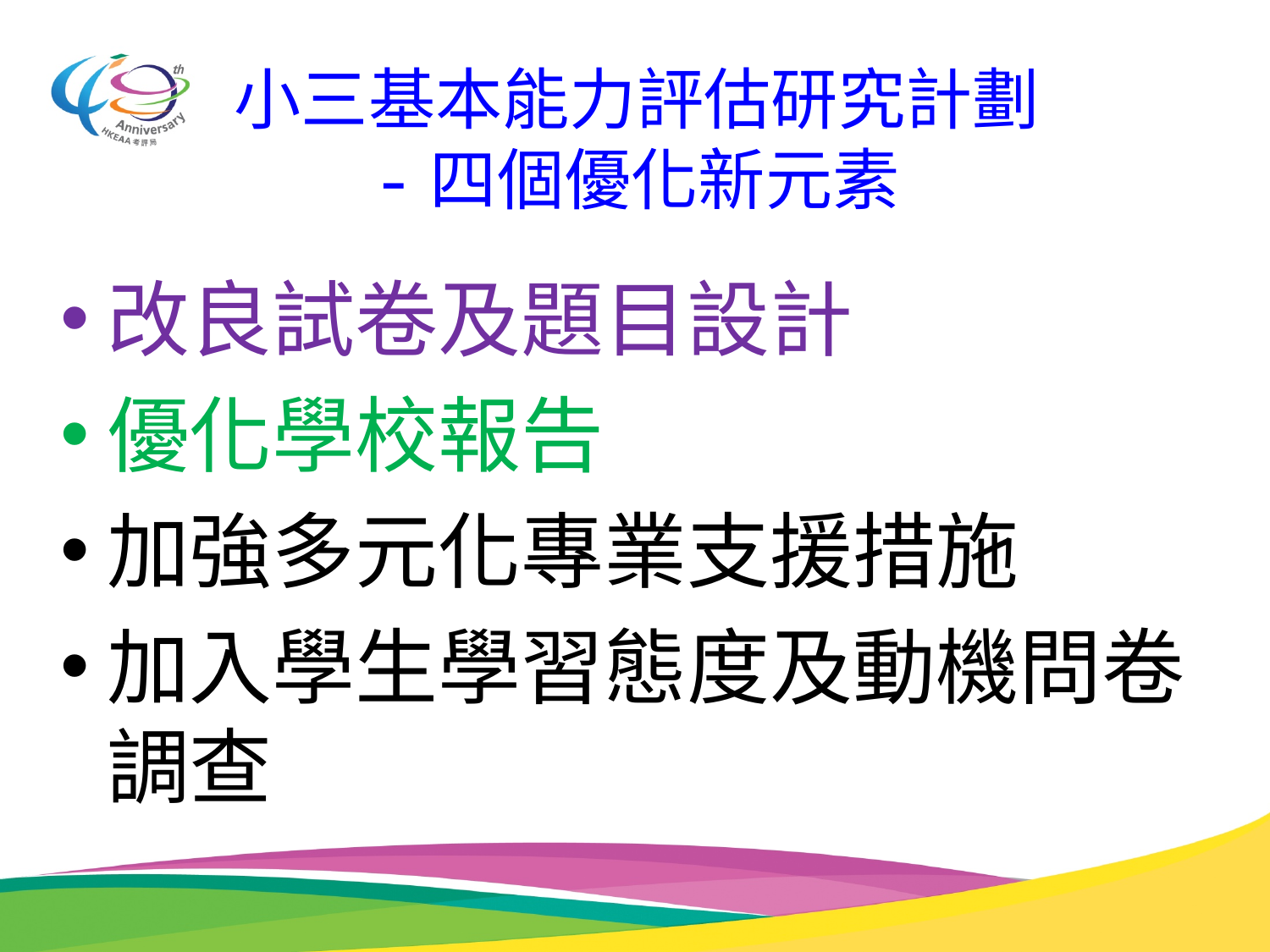

# 小三基本能力評估研究計劃 -四個優化新元素

改良試卷及題目設計
優化學校報告
加強多元化專業支援措施
加入學生學習態度及動機問卷調查